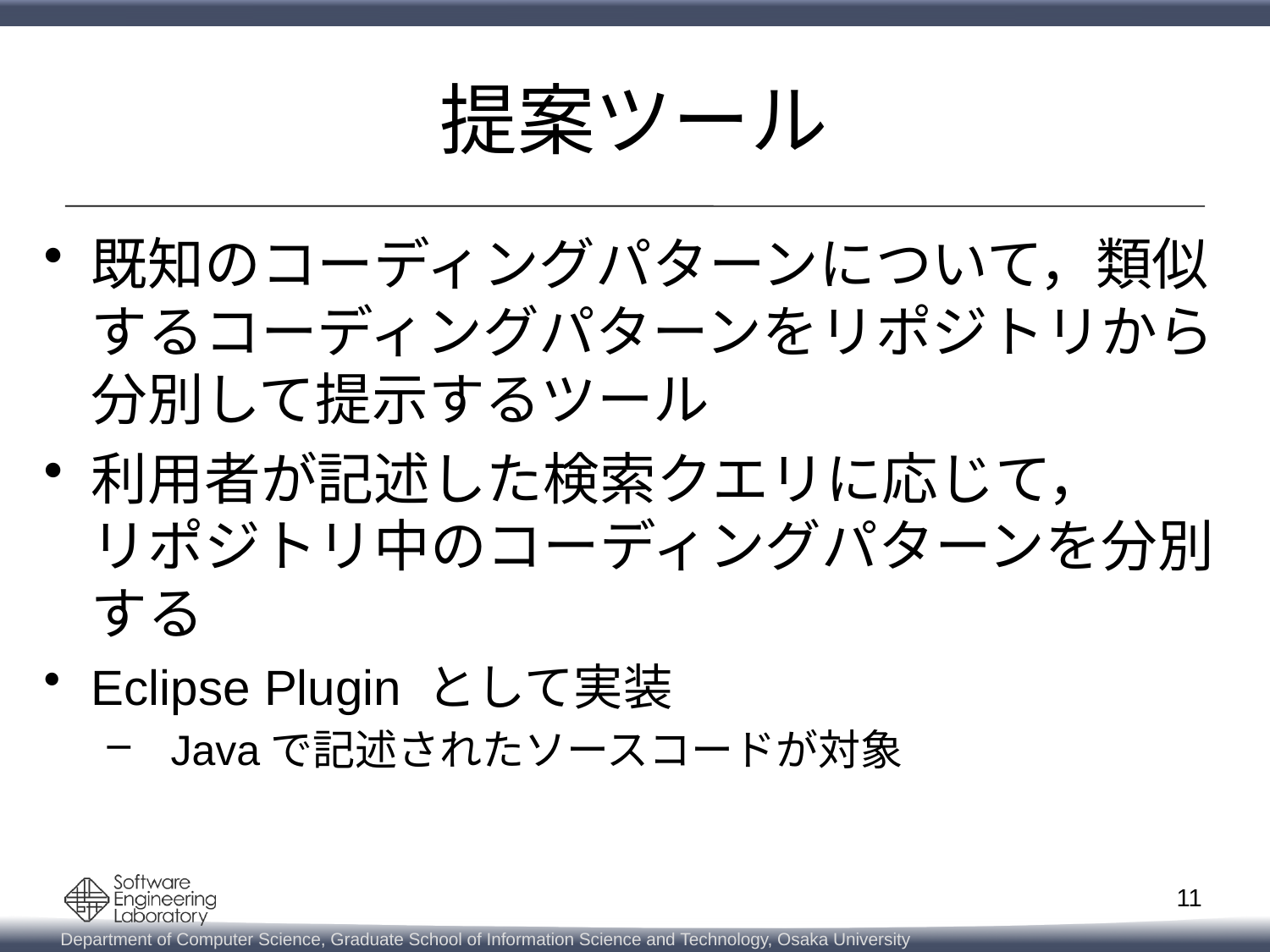

# 提案ツール
既知のコーディングパターンについて，類似するコーディングパターンをリポジトリから分別して提示するツール
利用者が記述した検索クエリに応じて，
リポジトリ中のコーディングパターンを分別する
Eclipse Plugin として実装
Javaで記述されたソースコードが対象

11